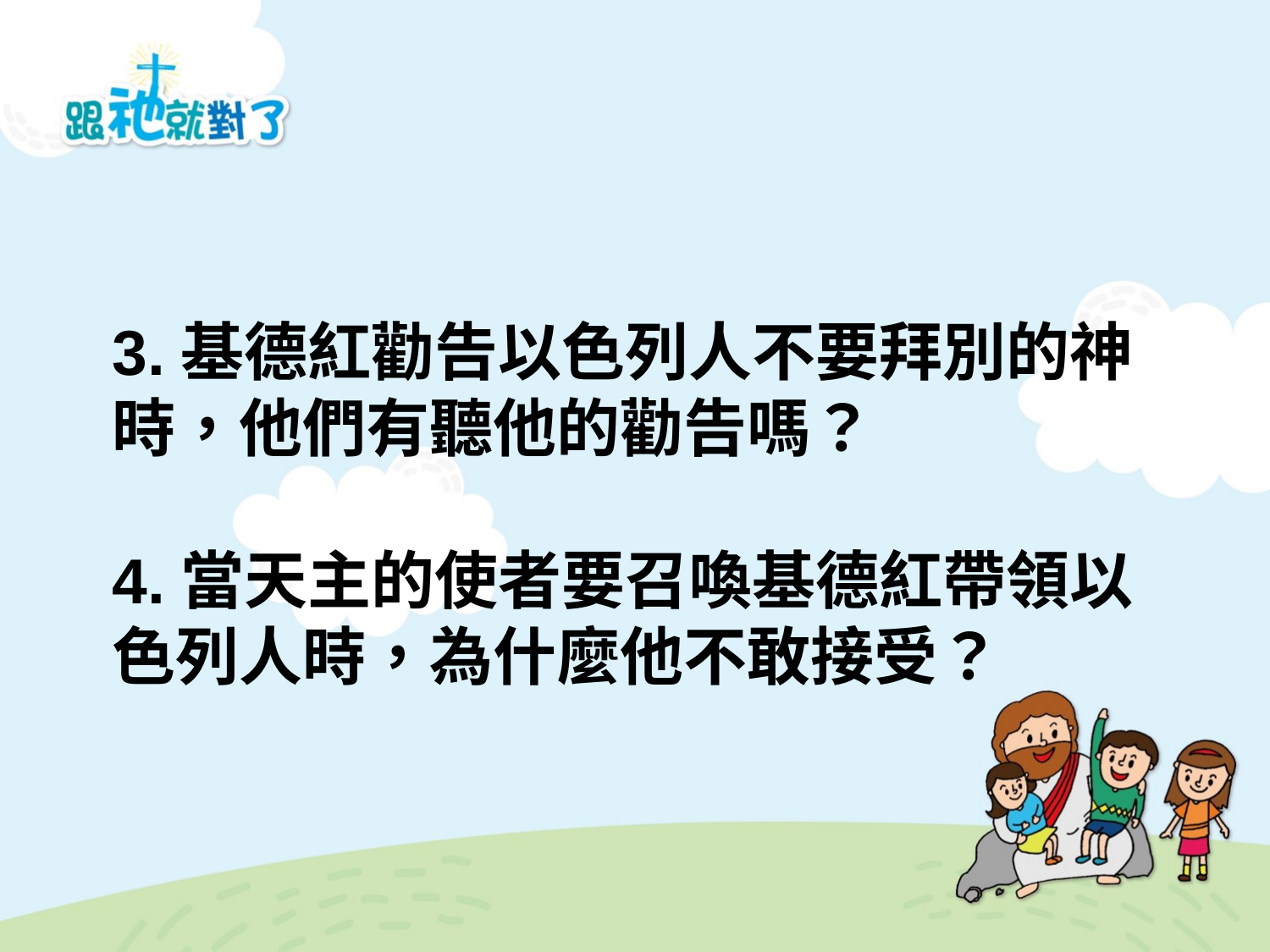

3.基德紅勸告以色列人不要拜別的神時，他們有聽他的勸告嗎？

4.當天主的使者要召喚基德紅帶領以色列人時，為什麼他不敢接受？